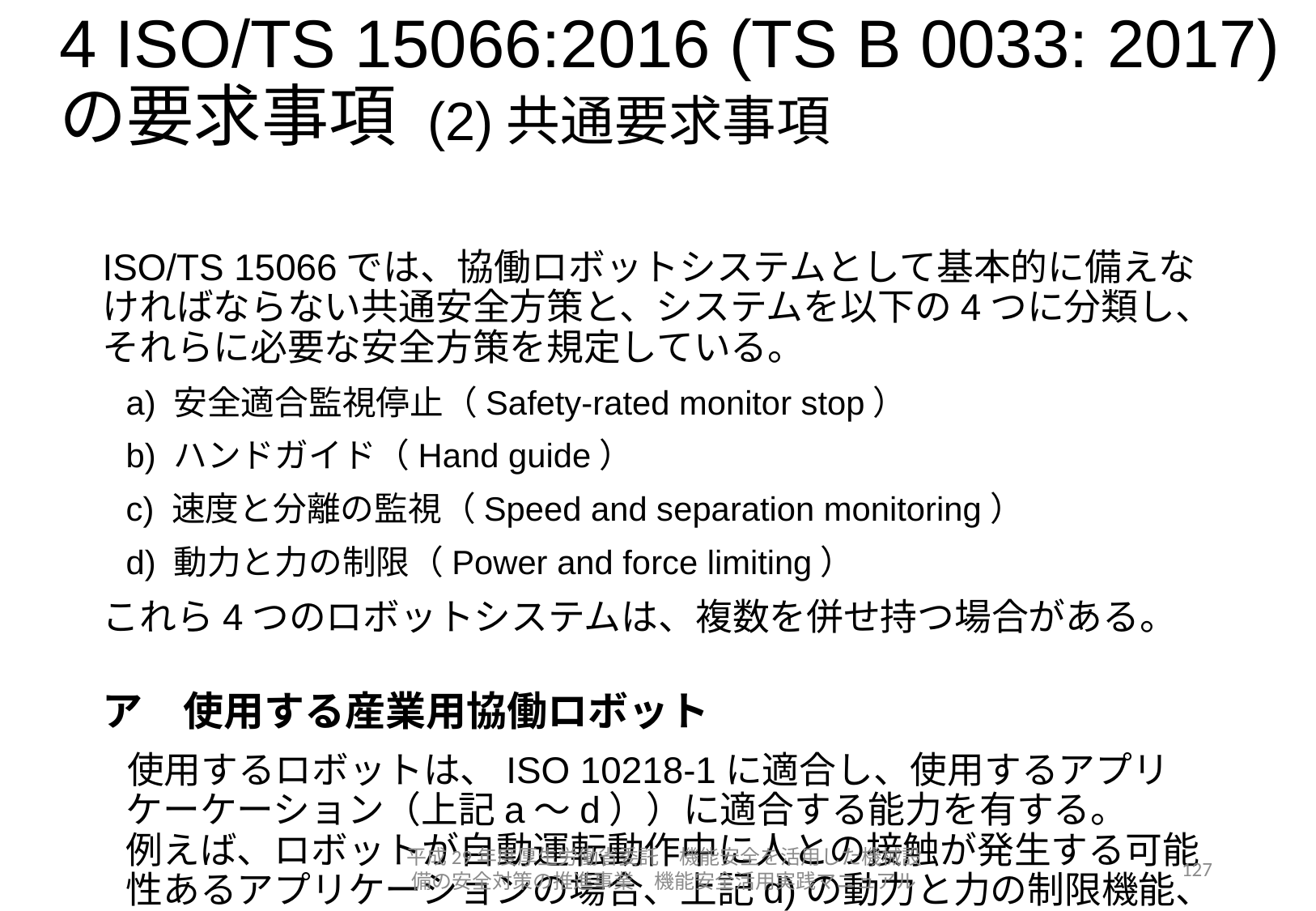

# 4 ISO/TS 15066:2016 (TS B 0033: 2017) の要求事項 (2)共通要求事項
ISO/TS 15066では、協働ロボットシステムとして基本的に備えなければならない共通安全方策と、システムを以下の4つに分類し、それらに必要な安全方策を規定している。
a) 安全適合監視停止（Safety-rated monitor stop）
b) ハンドガイド（Hand guide）
c) 速度と分離の監視（Speed and separation monitoring）
d) 動力と力の制限（Power and force limiting）
これら4つのロボットシステムは、複数を併せ持つ場合がある。

ア　使用する産業用協働ロボット
使用するロボットは、ISO 10218-1に適合し、使用するアプリケーケーション（上記a～d））に適合する能力を有する。
例えば、ロボットが自動運転動作中に人との接触が発生する可能性あるアプリケーションの場合、上記d)の動力と力の制限機能、または別の方法を用いて怪我を生じない動力と力以下であることを保証する。
平成29年度厚生労働省委託　機能安全を活用した機械設備の安全対策の推進事業　機能安全活用実践マニュアル
127